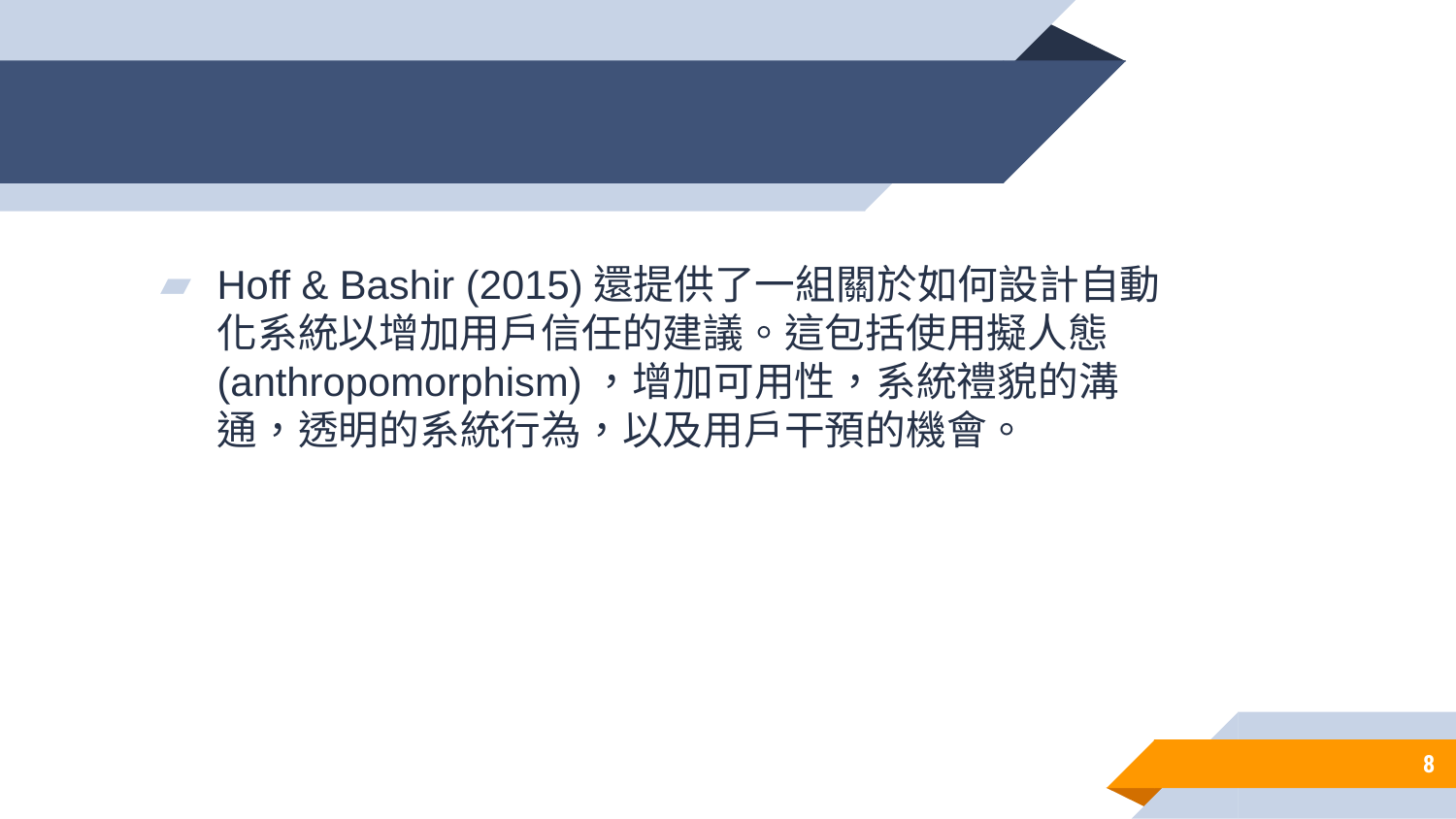

#
Hoff & Bashir (2015)還提供了一組關於如何設計自動化系統以增加用戶信任的建議。這包括使用擬人態(anthropomorphism)，增加可用性，系統禮貌的溝通，透明的系統行為，以及用戶干預的機會。

8